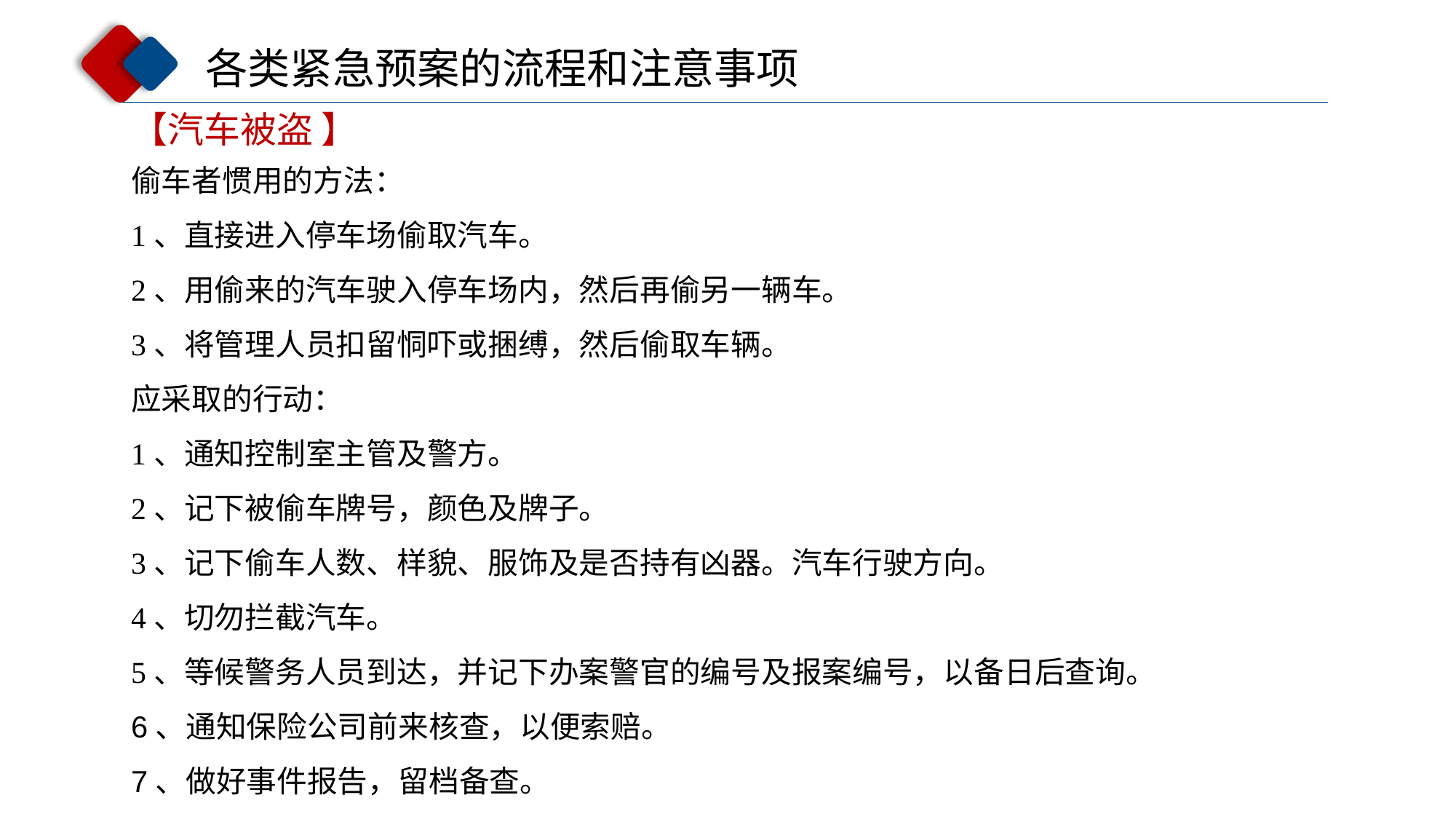

各类紧急预案的流程和注意事项
【汽车被盗 】
偷车者惯用的方法：
1、直接进入停车场偷取汽车。
2、用偷来的汽车驶入停车场内，然后再偷另一辆车。
3、将管理人员扣留恫吓或捆缚，然后偷取车辆。
应采取的行动：
1、通知控制室主管及警方。
2、记下被偷车牌号，颜色及牌子。
3、记下偷车人数、样貌、服饰及是否持有凶器。汽车行驶方向。
4、切勿拦截汽车。
5、等候警务人员到达，并记下办案警官的编号及报案编号，以备日后查询。
6、通知保险公司前来核查，以便索赔。
7、做好事件报告，留档备查。